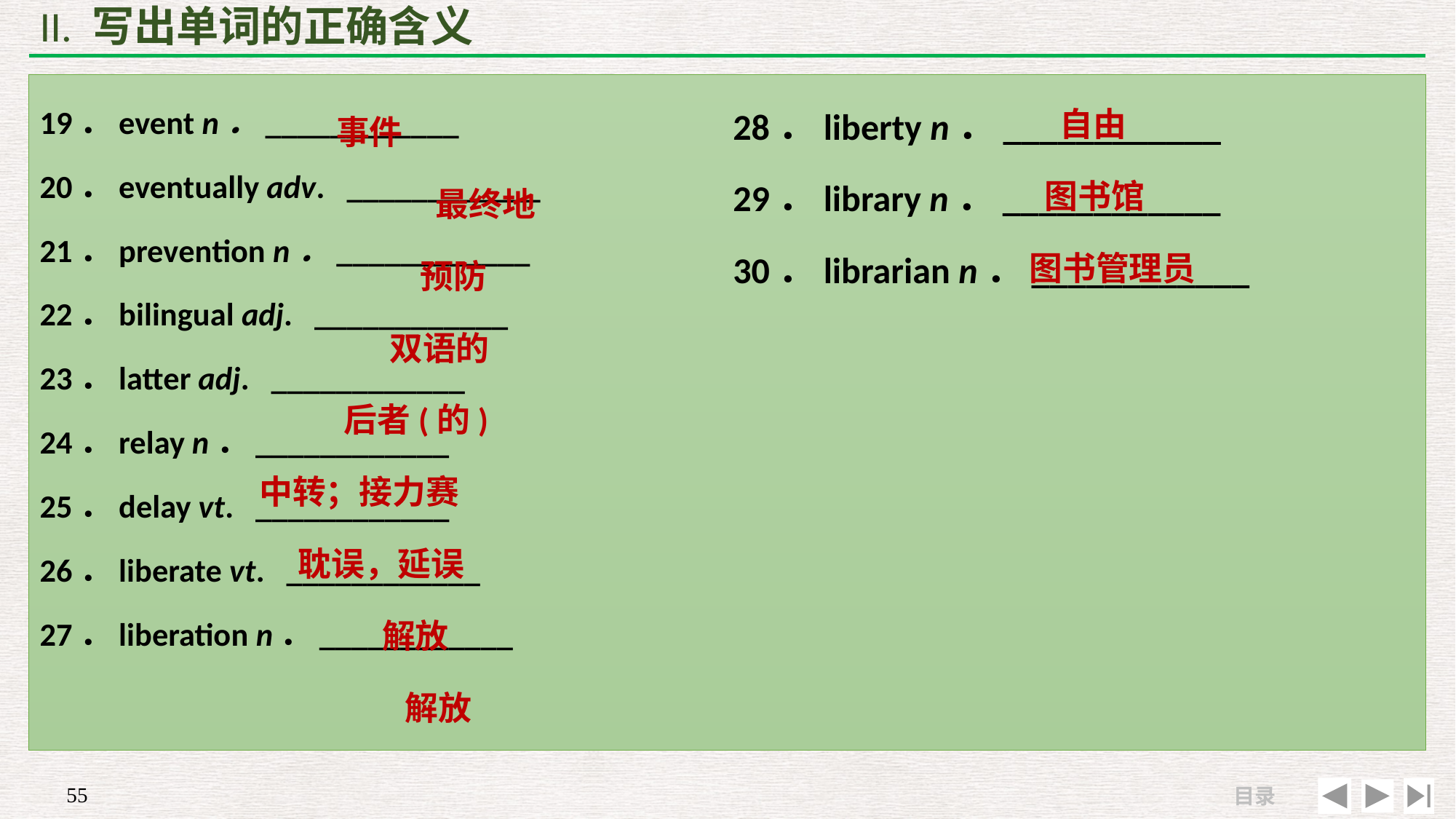

# II. 写出单词的正确含义
        自由
      图书馆
    图书管理员
         事件
                      最终地
                    预防
                双语的
          后者(的)
中转；接力赛
    耽误，延误
               解放
                  解放

19．event n．____________
20．eventually adv.   ____________
21．prevention n．____________
22．bilingual adj.   ____________
23．latter adj.   ____________
24．relay n．____________
25．delay vt.   ____________
26．liberate vt.   ____________
27．liberation n．____________
28．liberty n．____________
29．library n．____________
30．librarian n．____________